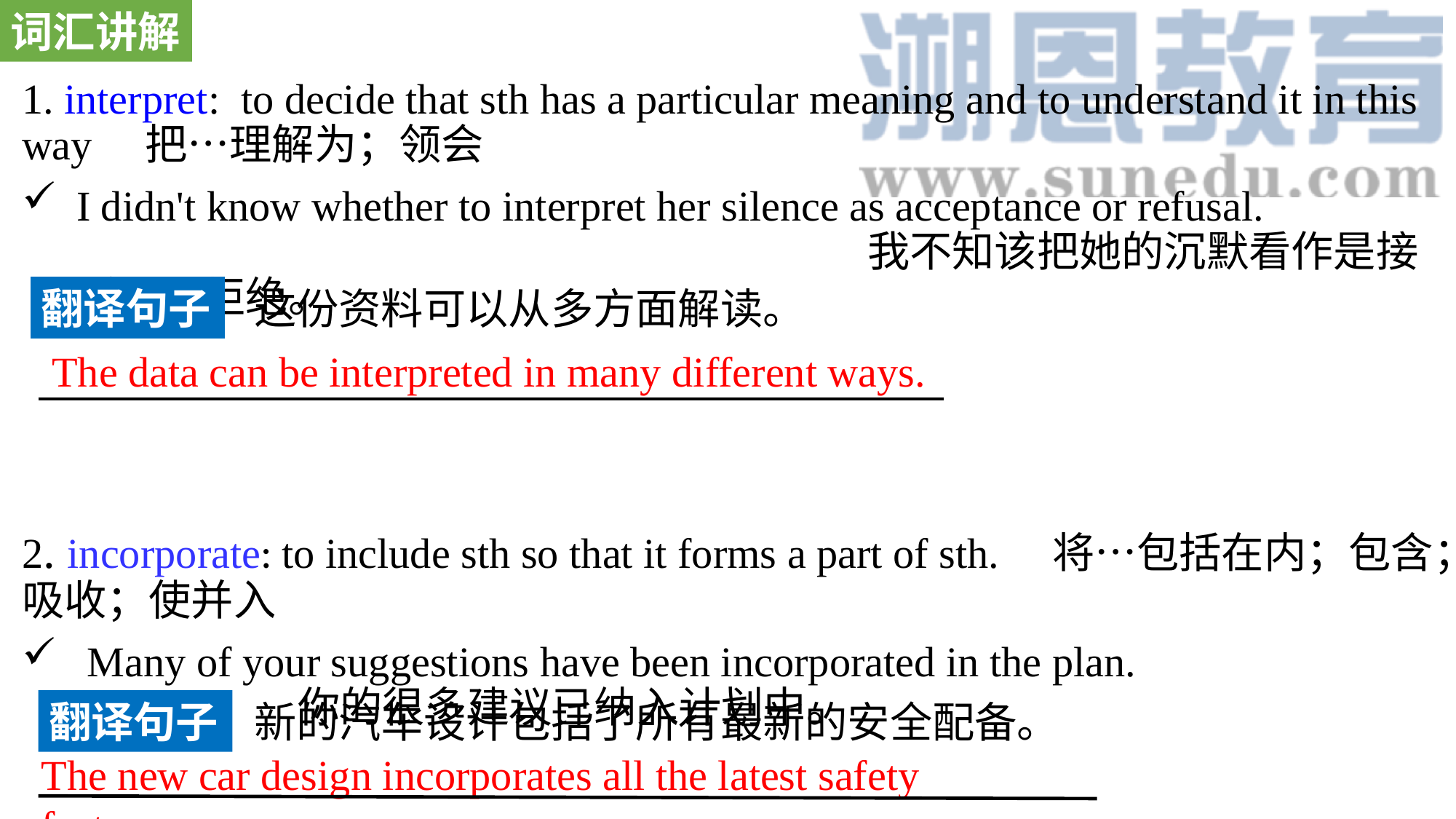

词汇讲解
1. interpret:  to decide that sth has a particular meaning and to understand it in this way    把…理解为；领会
I didn't know whether to interpret her silence as acceptance or refusal.                                                                                            我不知该把她的沉默看作是接受还是拒绝。

2. incorporate: to include sth so that it forms a part of sth.    将…包括在内；包含；吸收；使并入
 Many of your suggestions have been incorporated in the plan.                                                  你的很多建议已纳入计划中。
翻译句子
这份资料可以从多方面解读。
 The data can be interpreted in many different ways.
翻译句子
新的汽车设计包括了所有最新的安全配备。
The new car design incorporates all the latest safety features.